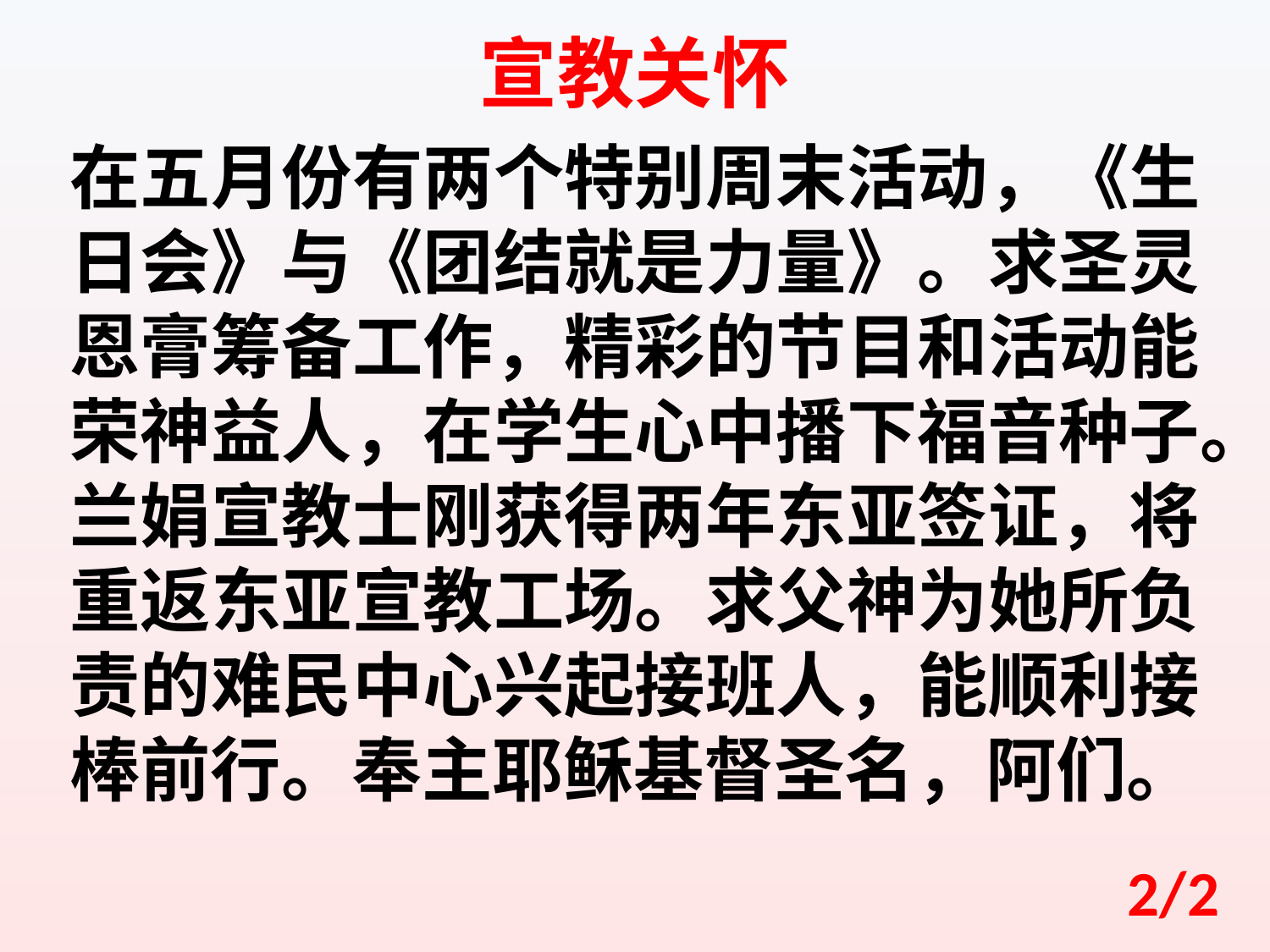

宣教关怀
在五月份有两个特别周末活动，《生日会》与《团结就是力量》。求圣灵恩膏筹备工作，精彩的节目和活动能荣神益人，在学生心中播下福音种子。兰娟宣教士刚获得两年东亚签证，将重返东亚宣教工场。求父神为她所负责的难民中心兴起接班人，能顺利接棒前行。奉主耶稣基督圣名，阿们。
2/2